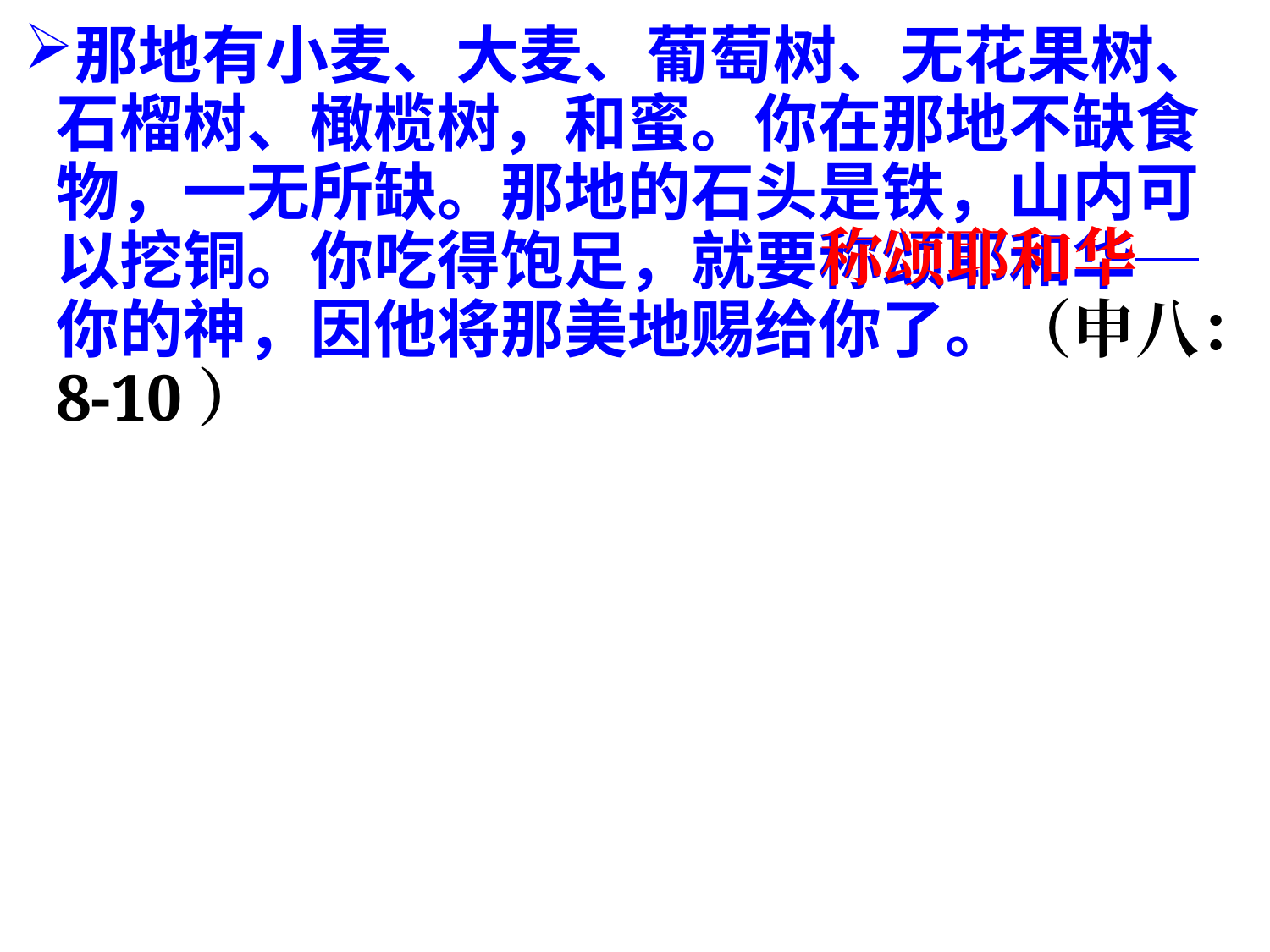

那地有小麦、大麦、葡萄树、无花果树、石榴树、橄榄树，和蜜。你在那地不缺食物，一无所缺。那地的石头是铁，山内可以挖铜。你吃得饱足，就要称颂耶和华─你的神，因他将那美地赐给你了。（申八：8-10）

称颂耶和华